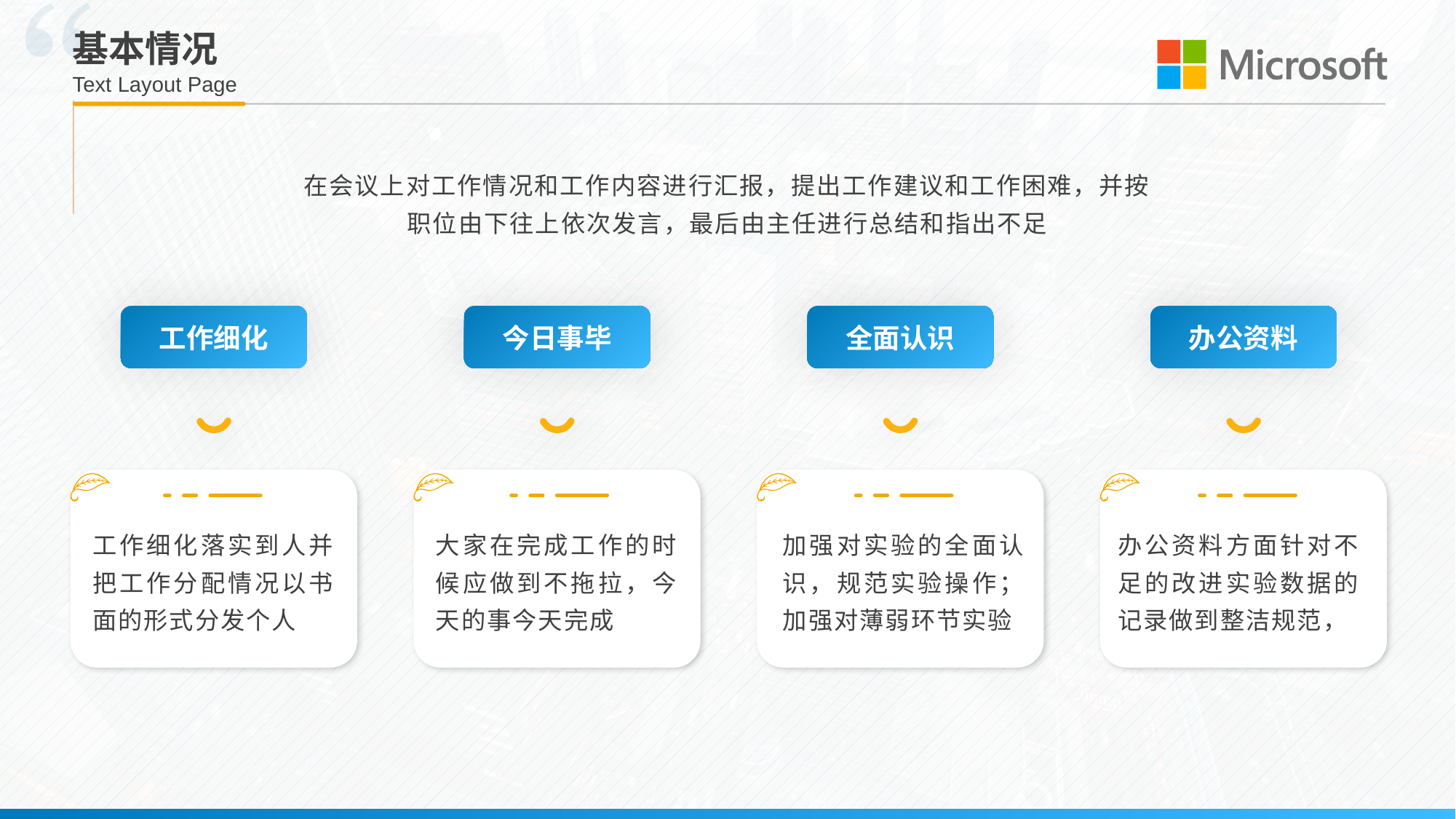

# 基本情况
Text Layout Page
在会议上对工作情况和工作内容进行汇报，提出工作建议和工作困难，并按职位由下往上依次发言，最后由主任进行总结和指出不足
工作细化
今日事毕
全面认识
办公资料

工作细化落实到人并把工作分配情况以书面的形式分发个人
大家在完成工作的时候应做到不拖拉，今天的事今天完成
加强对实验的全面认识，规范实验操作；加强对薄弱环节实验
办公资料方面针对不足的改进实验数据的记录做到整洁规范，